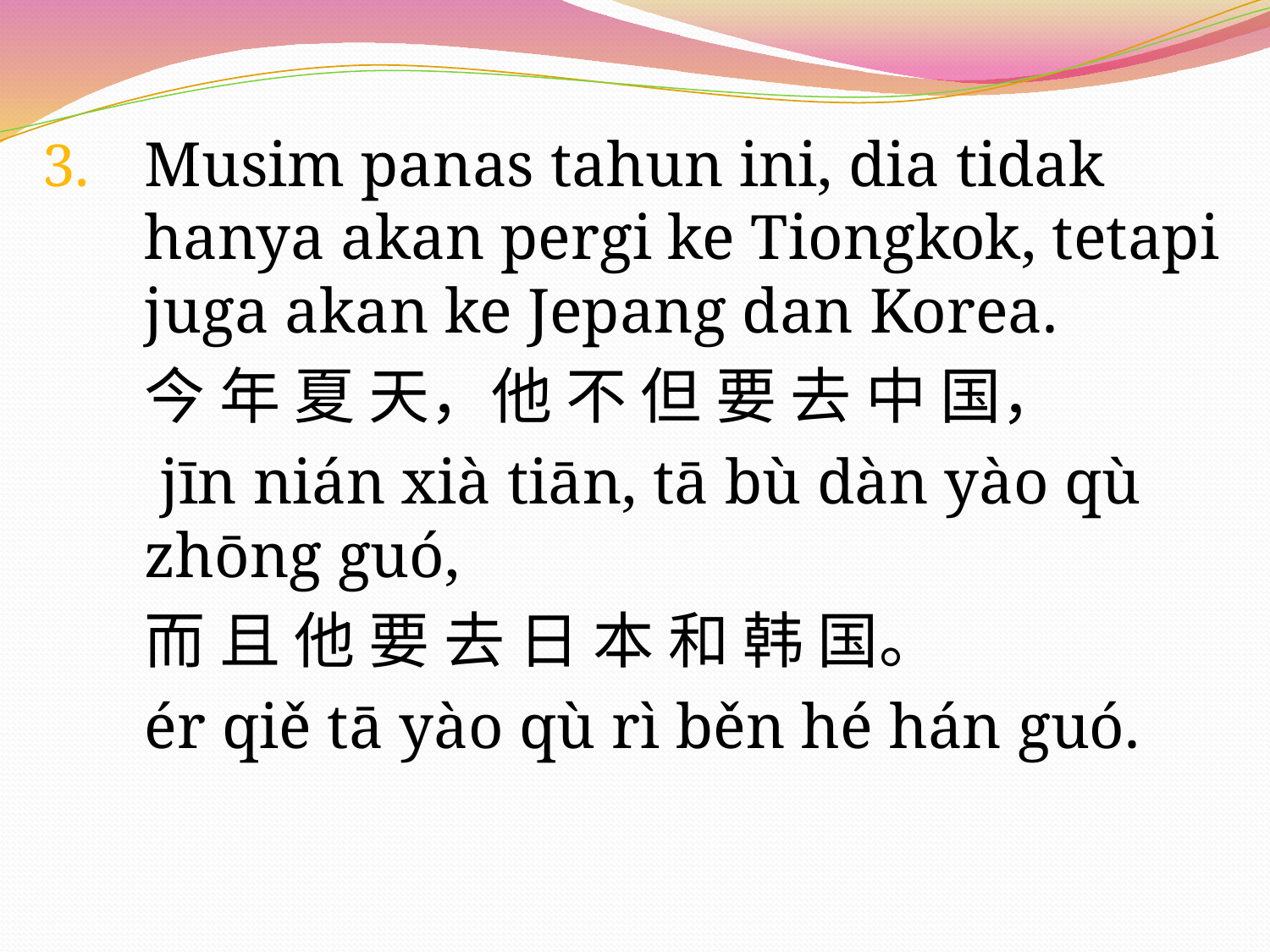

Musim panas tahun ini, dia tidak hanya akan pergi ke Tiongkok, tetapi juga akan ke Jepang dan Korea.
	今 年 夏 天，他 不 但 要 去 中 国，
	 jīn nián xià tiān, tā bù dàn yào qù zhōng guó,
	而 且 他 要 去 日 本 和 韩 国。
	ér qiě tā yào qù rì běn hé hán guó.